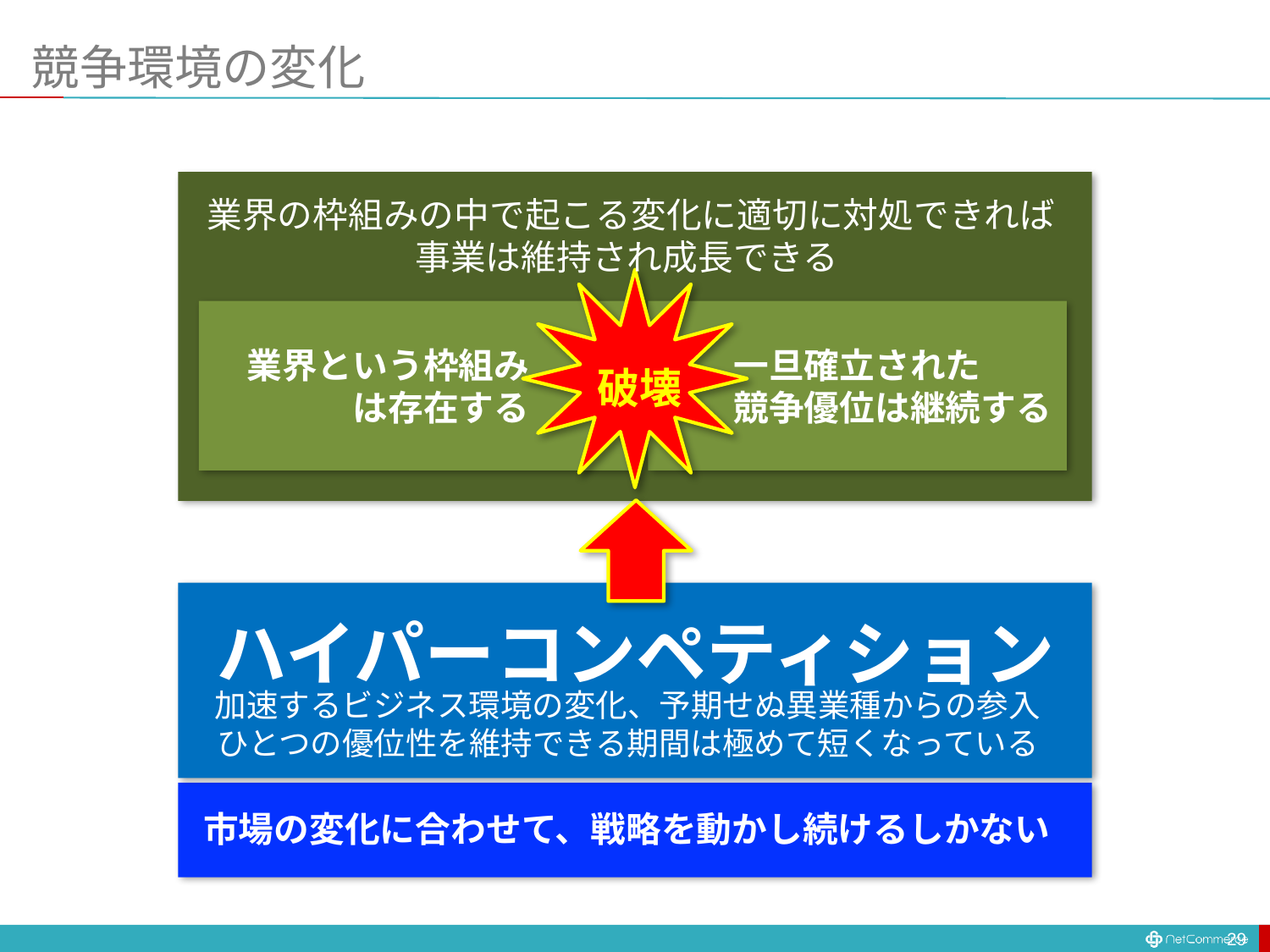

# 競争環境の変化

業界の枠組みの中で起こる変化に適切に対処できれば
事業は維持され成長できる

　業界という枠組み
　　　　は存在する
一旦確立された
　　競争優位は継続する
破壊

ハイパーコンペティション
加速するビジネス環境の変化、予期せぬ異業種からの参入
ひとつの優位性を維持できる期間は極めて短くなっている

市場の変化に合わせて、戦略を動かし続けるしかない
29